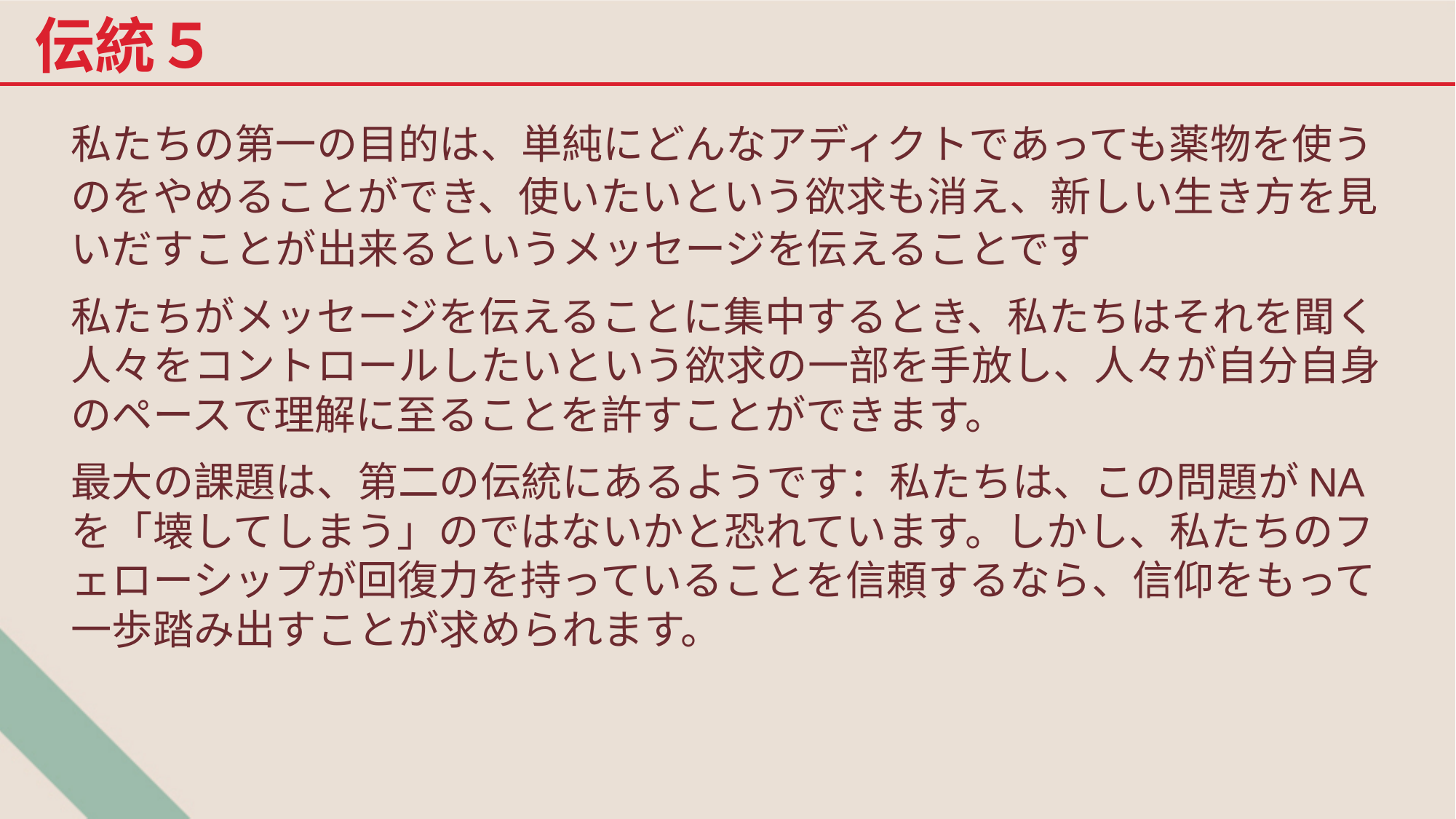

伝統５

私たちの第一の目的は、単純にどんなアディクトであっても薬物を使うのをやめることができ、使いたいという欲求も消え、新しい生き方を見いだすことが出来るというメッセージを伝えることです
私たちがメッセージを伝えることに集中するとき、私たちはそれを聞く人々をコントロールしたいという欲求の一部を手放し、人々が自分自身のペースで理解に至ることを許すことができます。
最大の課題は、第二の伝統にあるようです：私たちは、この問題がNAを「壊してしまう」のではないかと恐れています。しかし、私たちのフェローシップが回復力を持っていることを信頼するなら、信仰をもって一歩踏み出すことが求められます。